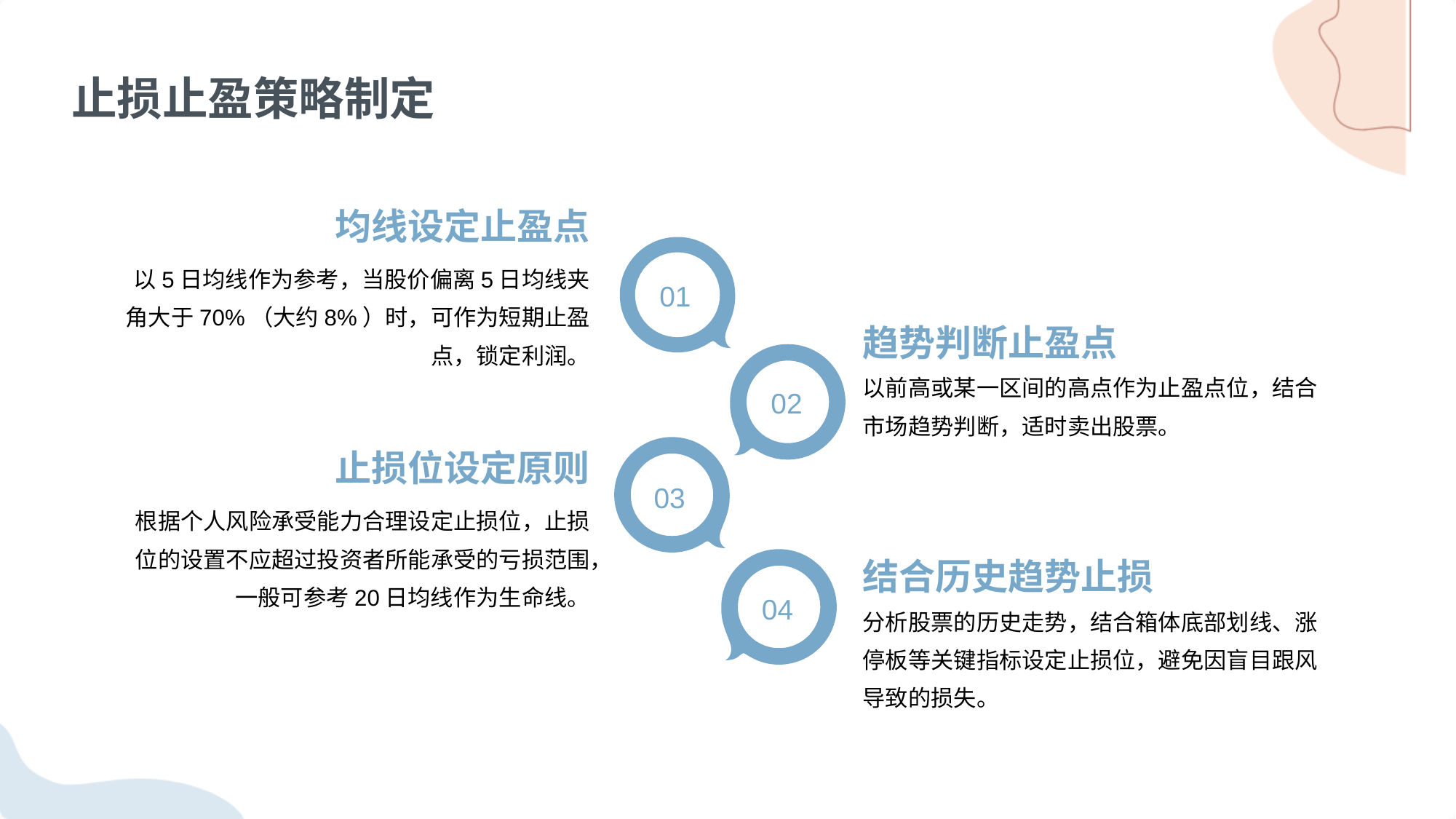

止损止盈策略制定
均线设定止盈点

以5日均线作为参考，当股价偏离5日均线夹角大于70%（大约8%）时，可作为短期止盈点，锁定利润。

01
趋势判断止盈点

以前高或某一区间的高点作为止盈点位，结合市场趋势判断，适时卖出股票。

02
止损位设定原则

03
根据个人风险承受能力合理设定止损位，止损位的设置不应超过投资者所能承受的亏损范围，一般可参考20日均线作为生命线。
结合历史趋势止损

04
分析股票的历史走势，结合箱体底部划线、涨停板等关键指标设定止损位，避免因盲目跟风导致的损失。